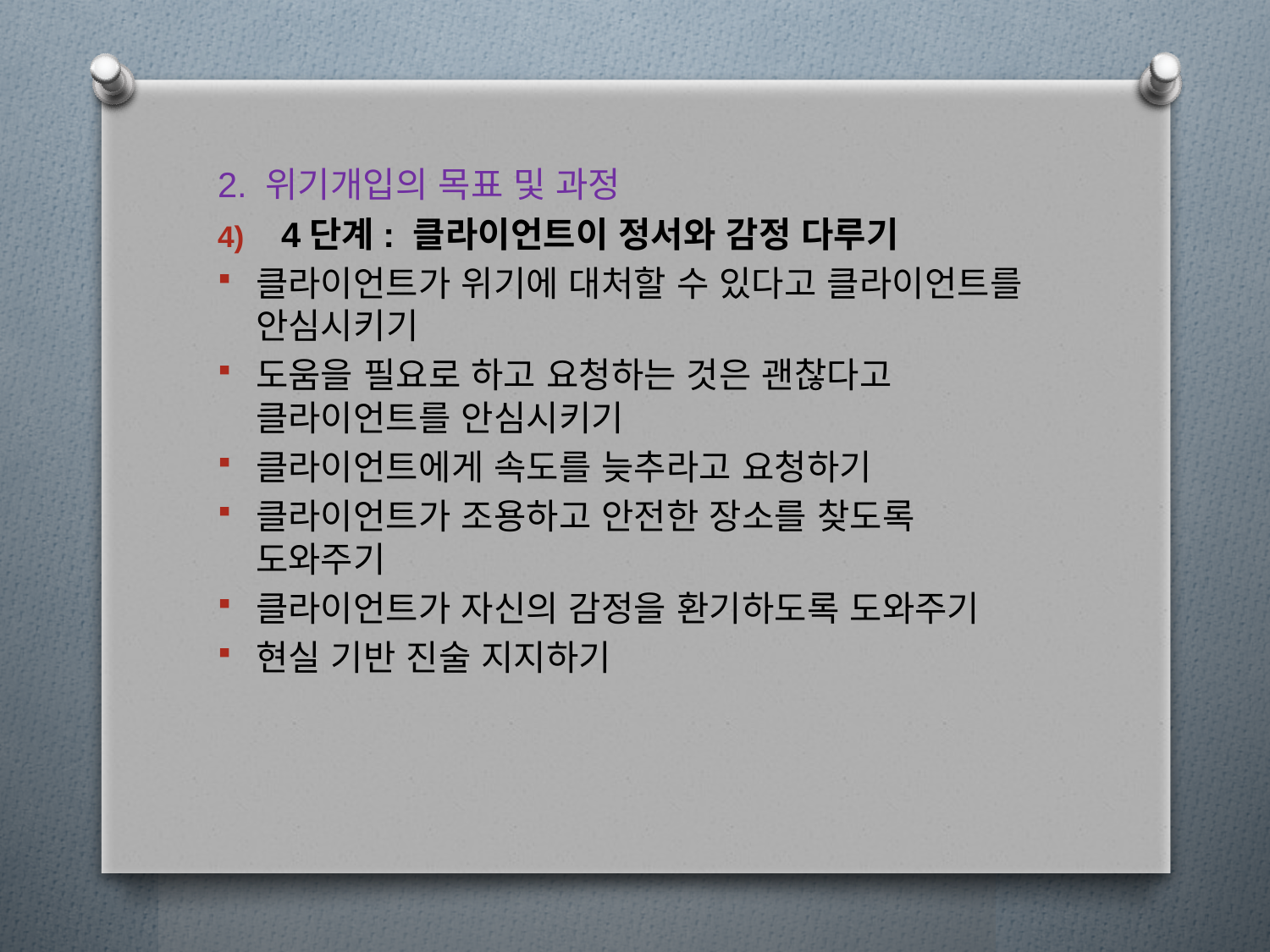

2. 위기개입의 목표 및 과정
4단계: 클라이언트이 정서와 감정 다루기
클라이언트가 위기에 대처할 수 있다고 클라이언트를 안심시키기
도움을 필요로 하고 요청하는 것은 괜찮다고 클라이언트를 안심시키기
클라이언트에게 속도를 늦추라고 요청하기
클라이언트가 조용하고 안전한 장소를 찾도록 도와주기
클라이언트가 자신의 감정을 환기하도록 도와주기
현실 기반 진술 지지하기